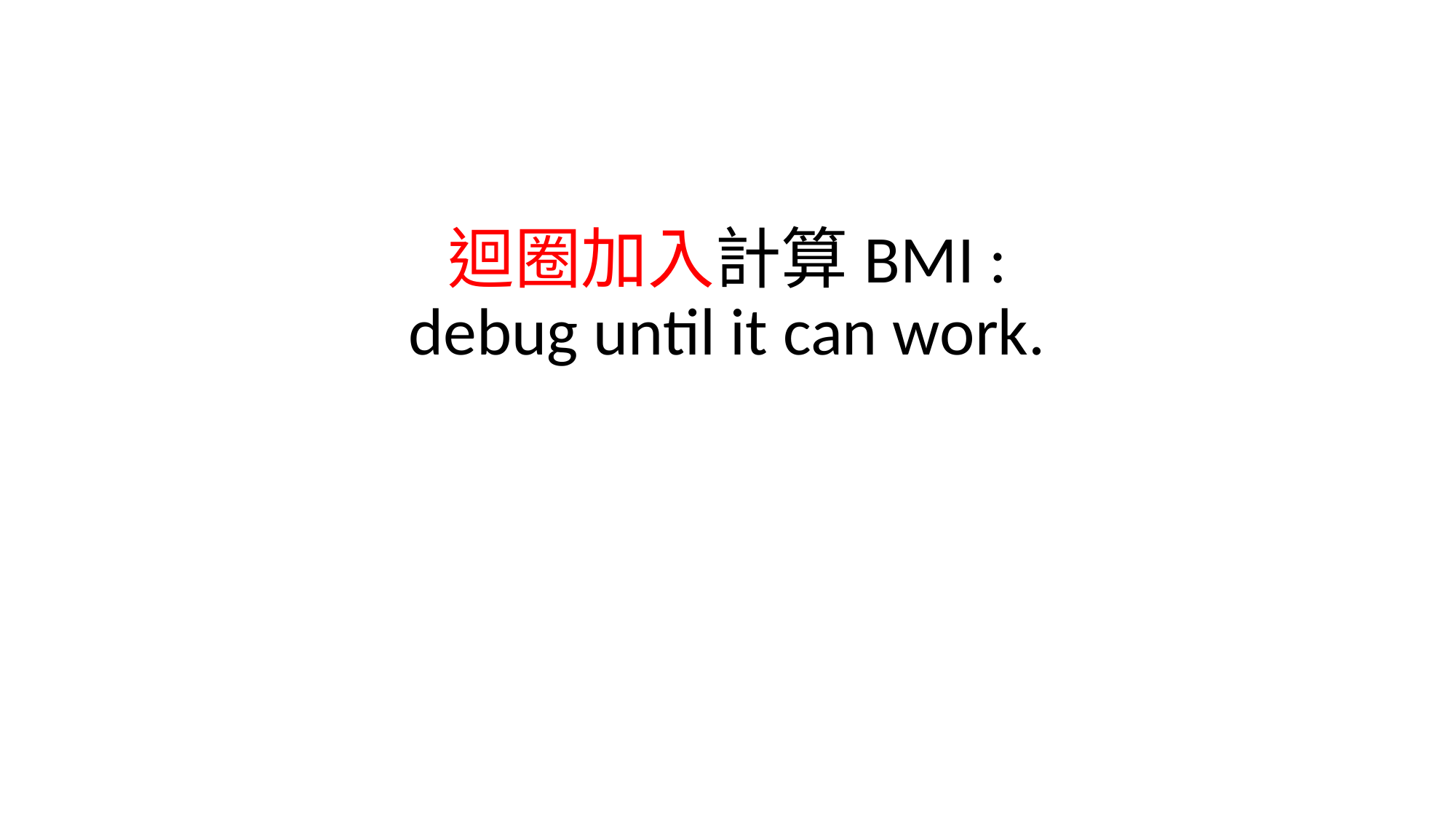

# 迴圈加入計算BMI : debug until it can work.